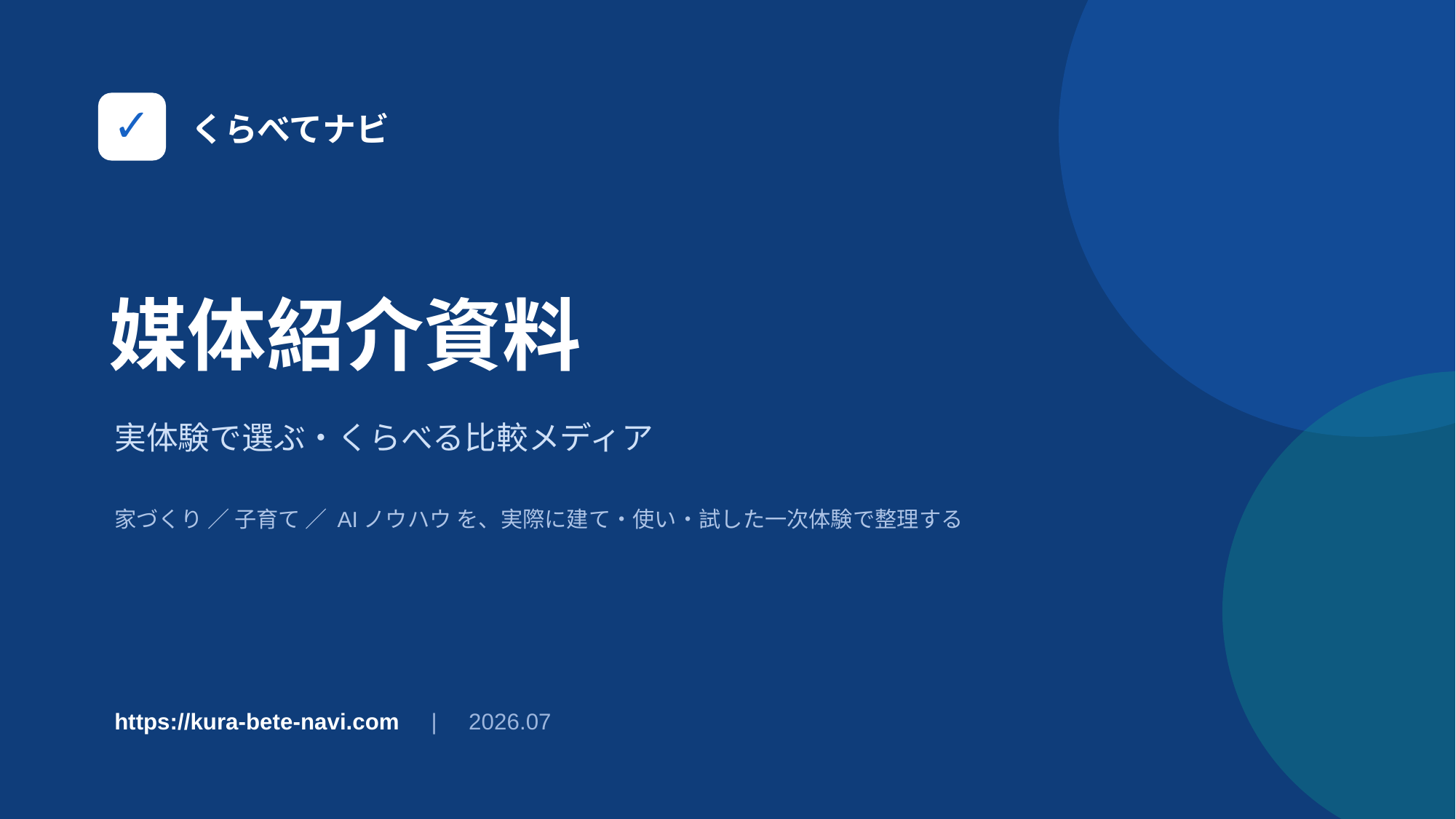

✓

くらべてナビ
媒体紹介資料

実体験で選ぶ・くらべる比較メディア
家づくり ／ 子育て ／ AIノウハウ を、実際に建て・使い・試した一次体験で整理する
https://kura-bete-navi.com     |     2026.07